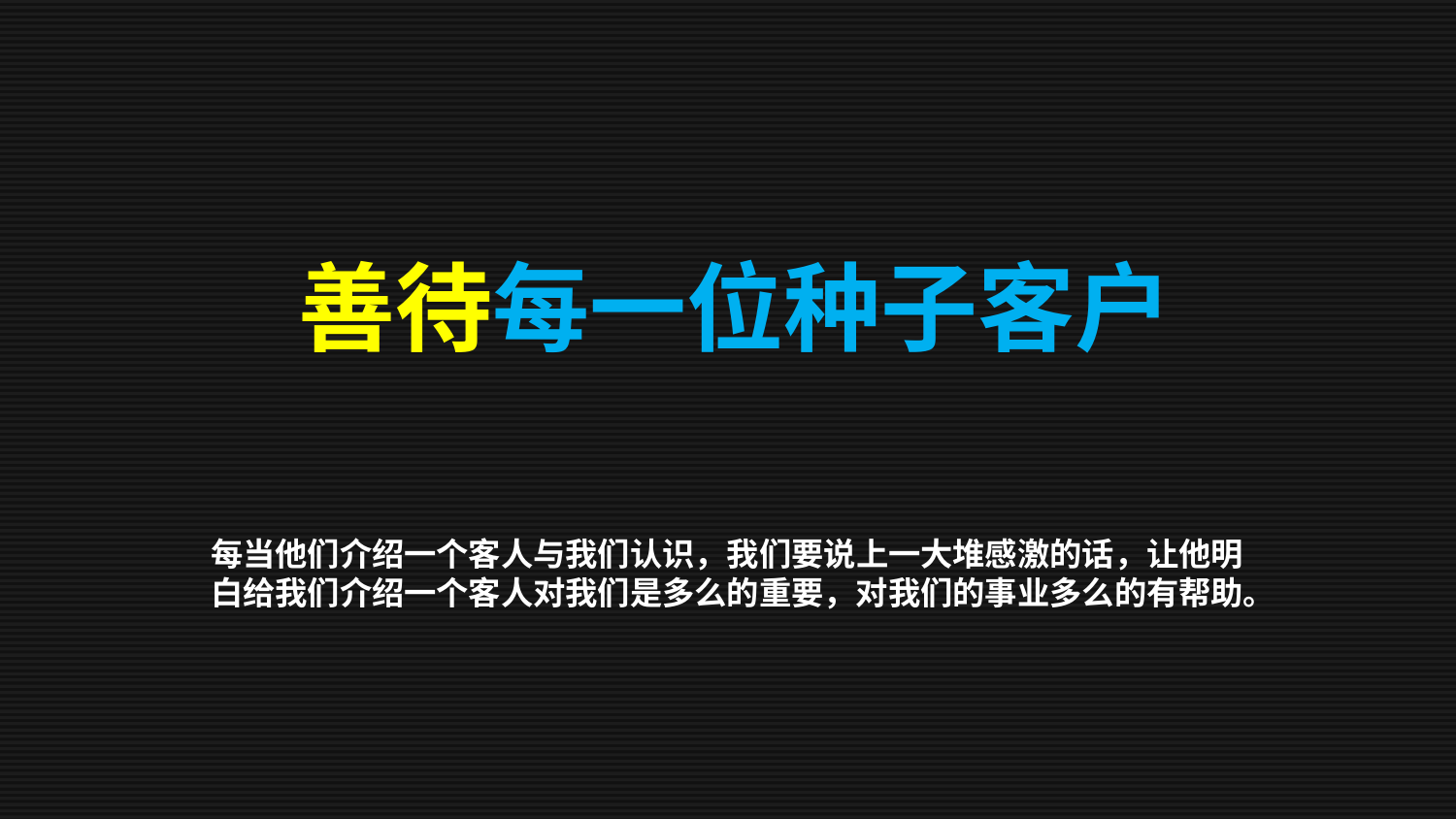

善待每一位种子客户
每当他们介绍一个客人与我们认识，我们要说上一大堆感激的话，让他明白给我们介绍一个客人对我们是多么的重要，对我们的事业多么的有帮助。